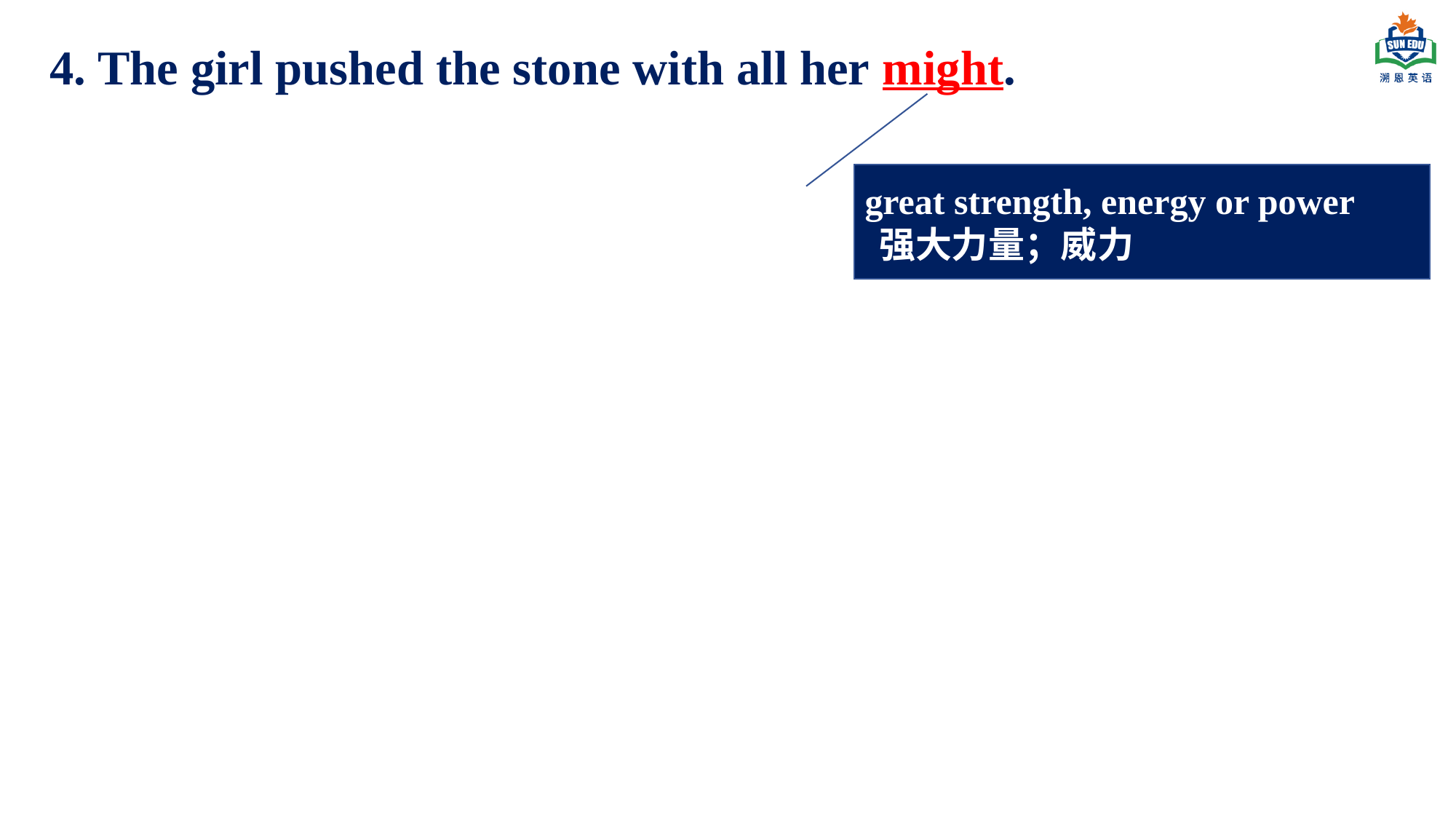

4. The girl pushed the stone with all her might.
great strength, energy or power
 强大力量；威力